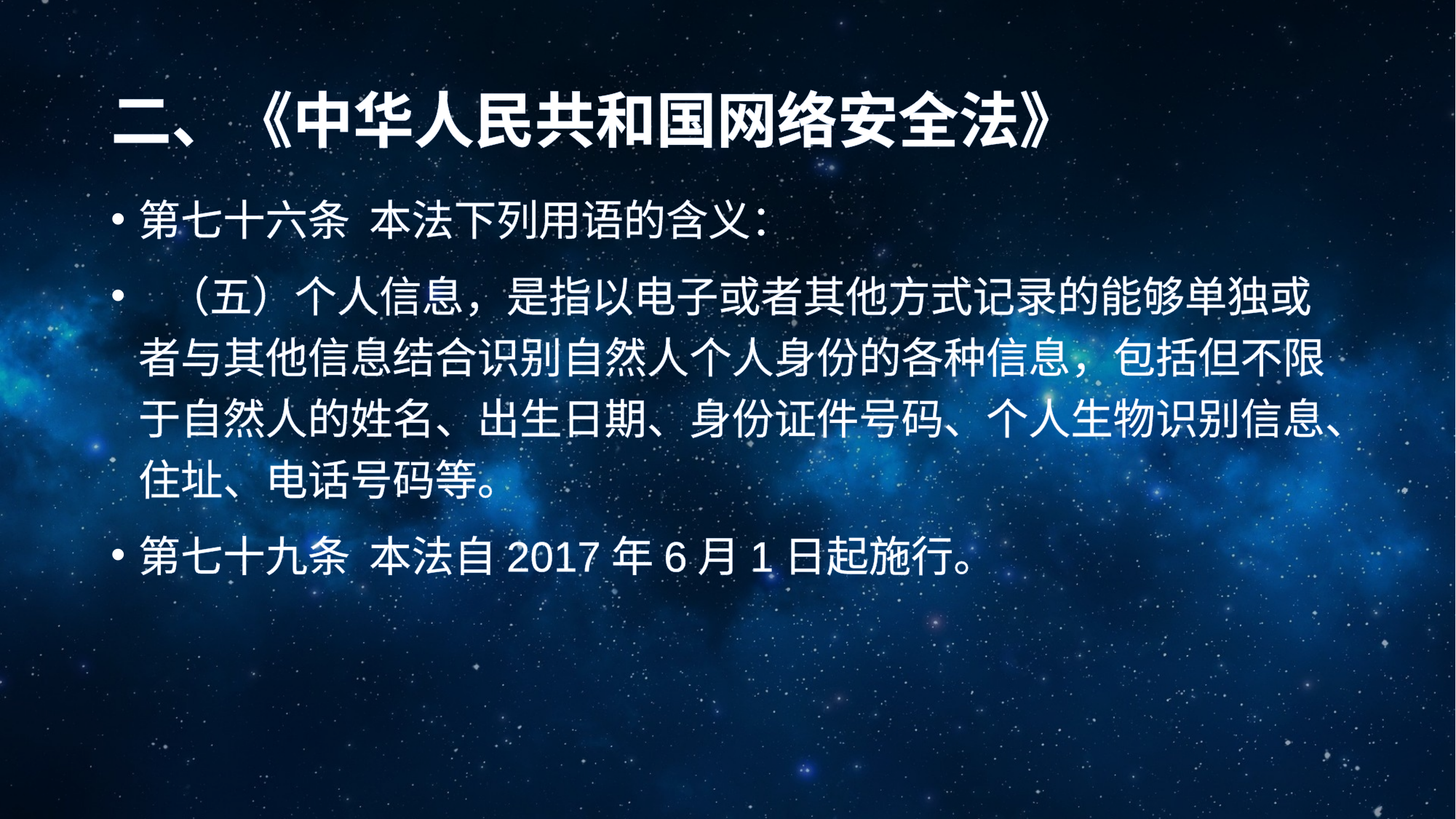

# 二、《中华人民共和国网络安全法》
第七十六条  本法下列用语的含义：
  （五）个人信息，是指以电子或者其他方式记录的能够单独或者与其他信息结合识别自然人个人身份的各种信息，包括但不限于自然人的姓名、出生日期、身份证件号码、个人生物识别信息、住址、电话号码等。
第七十九条  本法自2017年6月1日起施行。